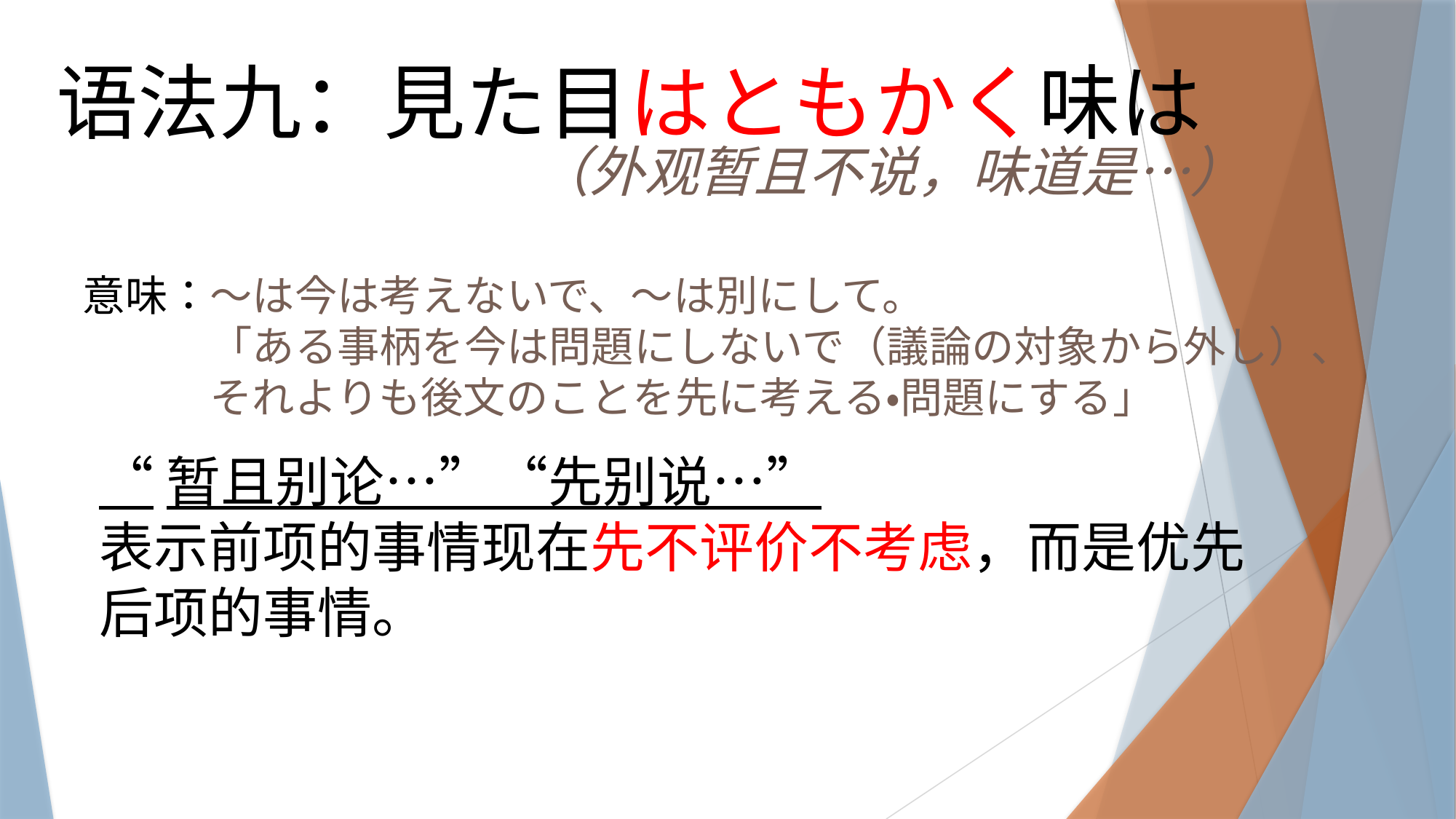

语法九：見た目はともかく味は
（外观暂且不说，味道是…）
意味：～は今は考えないで、～は別にして。
　　　「ある事柄を今は問題にしないで（議論の対象から外し）、
　　　それよりも後文のことを先に考える・問題にする」
“暂且别论…”“先别说…”
表示前项的事情现在先不评价不考虑，而是优先
后项的事情。